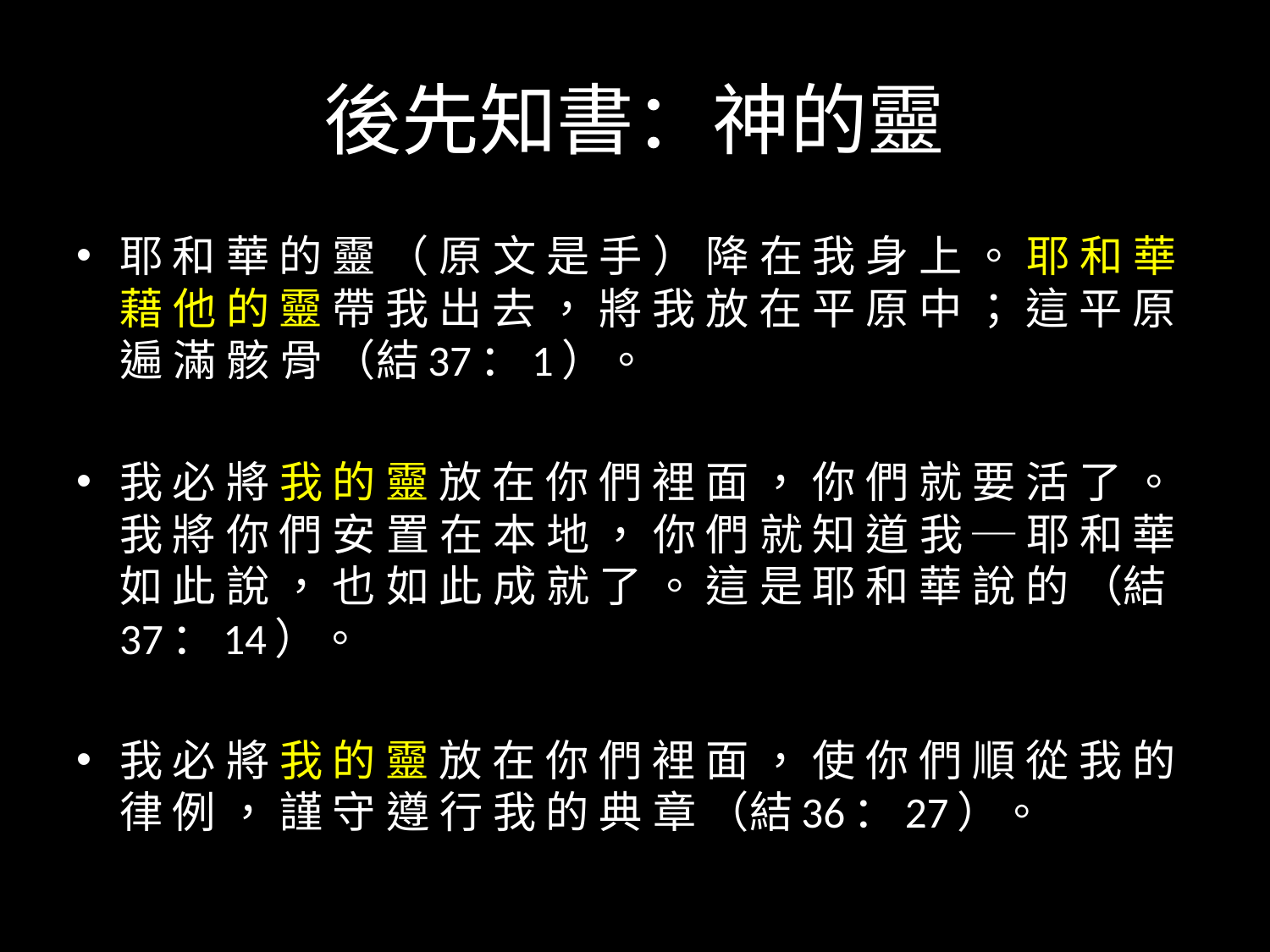

# 後先知書：神的靈
耶 和 華 的 靈 （ 原 文 是 手 ） 降 在 我 身 上 。 耶 和 華 藉 他 的 靈 帶 我 出 去 ， 將 我 放 在 平 原 中 ； 這 平 原 遍 滿 骸 骨 （結37：1）。

我 必 將 我 的 靈 放 在 你 們 裡 面 ， 你 們 就 要 活 了 。 我 將 你 們 安 置 在 本 地 ， 你 們 就 知 道 我 ─ 耶 和 華 如 此 說 ， 也 如 此 成 就 了 。 這 是 耶 和 華 說 的 （結37：14）。

我 必 將 我 的 靈 放 在 你 們 裡 面 ， 使 你 們 順 從 我 的 律 例 ， 謹 守 遵 行 我 的 典 章 （結36：27）。